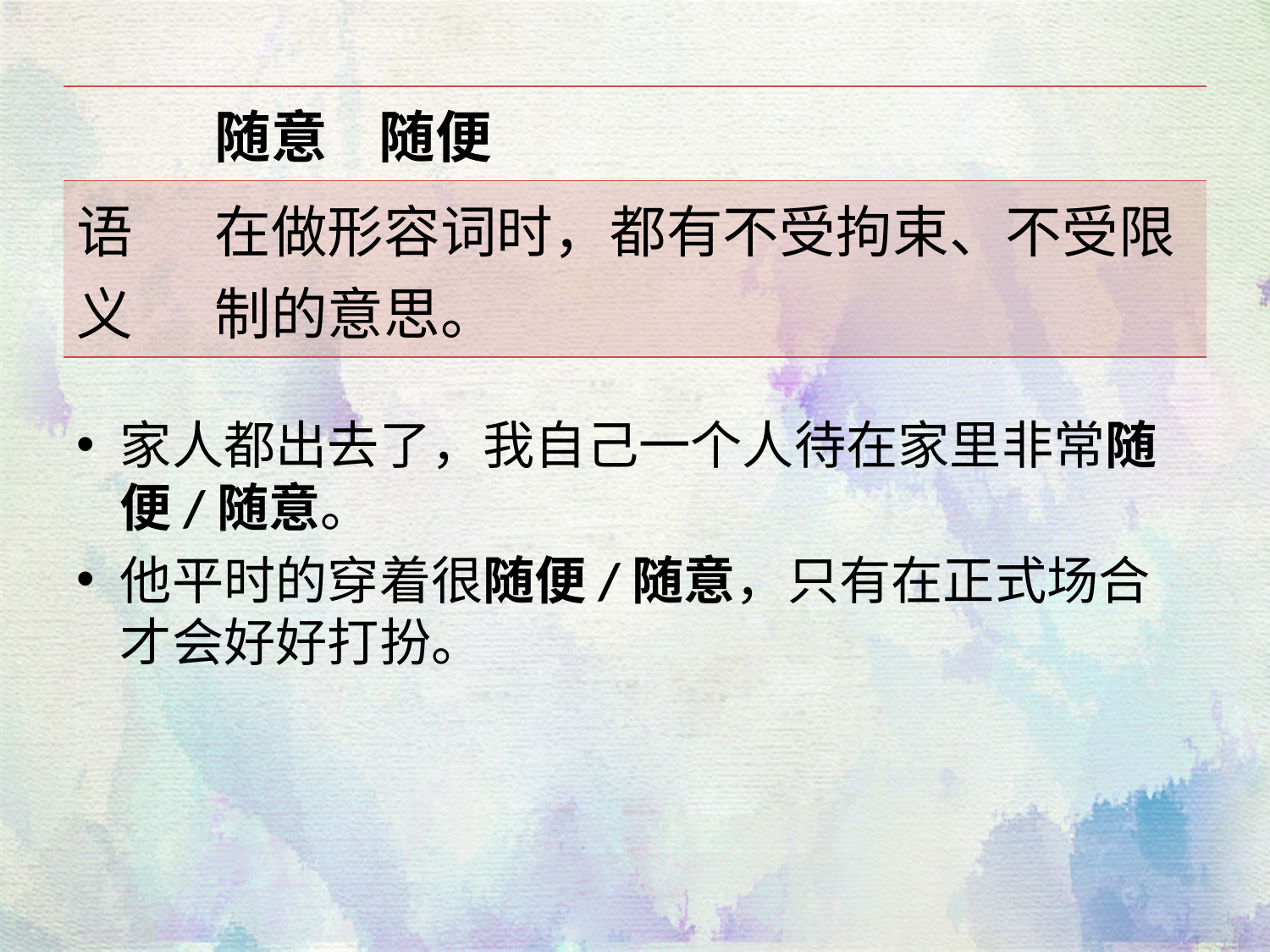

|  | 随意 随便 |
| --- | --- |
| 语义 | 在做形容词时，都有不受拘束、不受限制的意思。 |
家人都出去了，我自己一个人待在家里非常随便/随意。
他平时的穿着很随便/随意，只有在正式场合才会好好打扮。